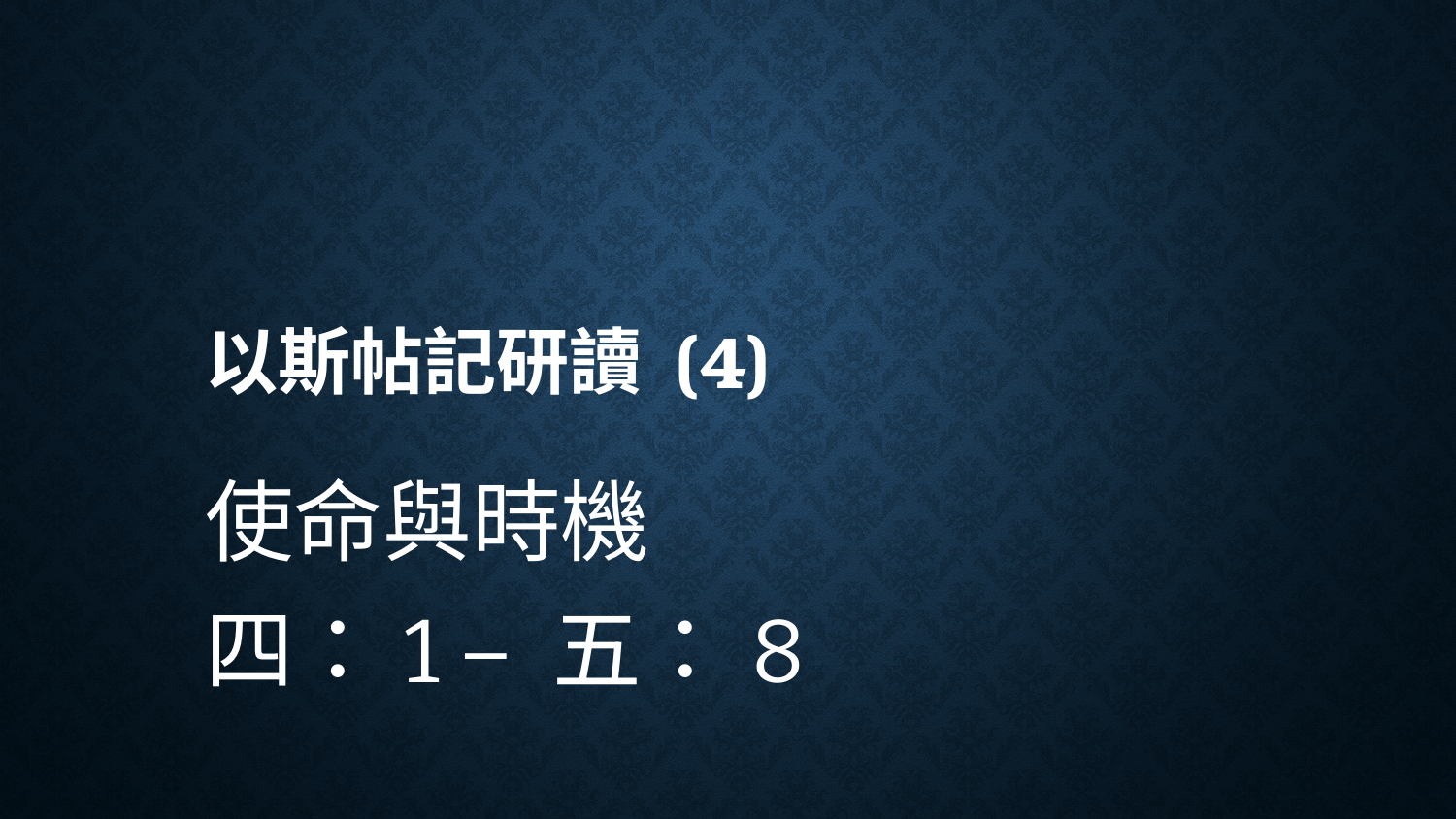

# 以斯帖記研讀 (4)
使命與時機
四：1 – 五：8